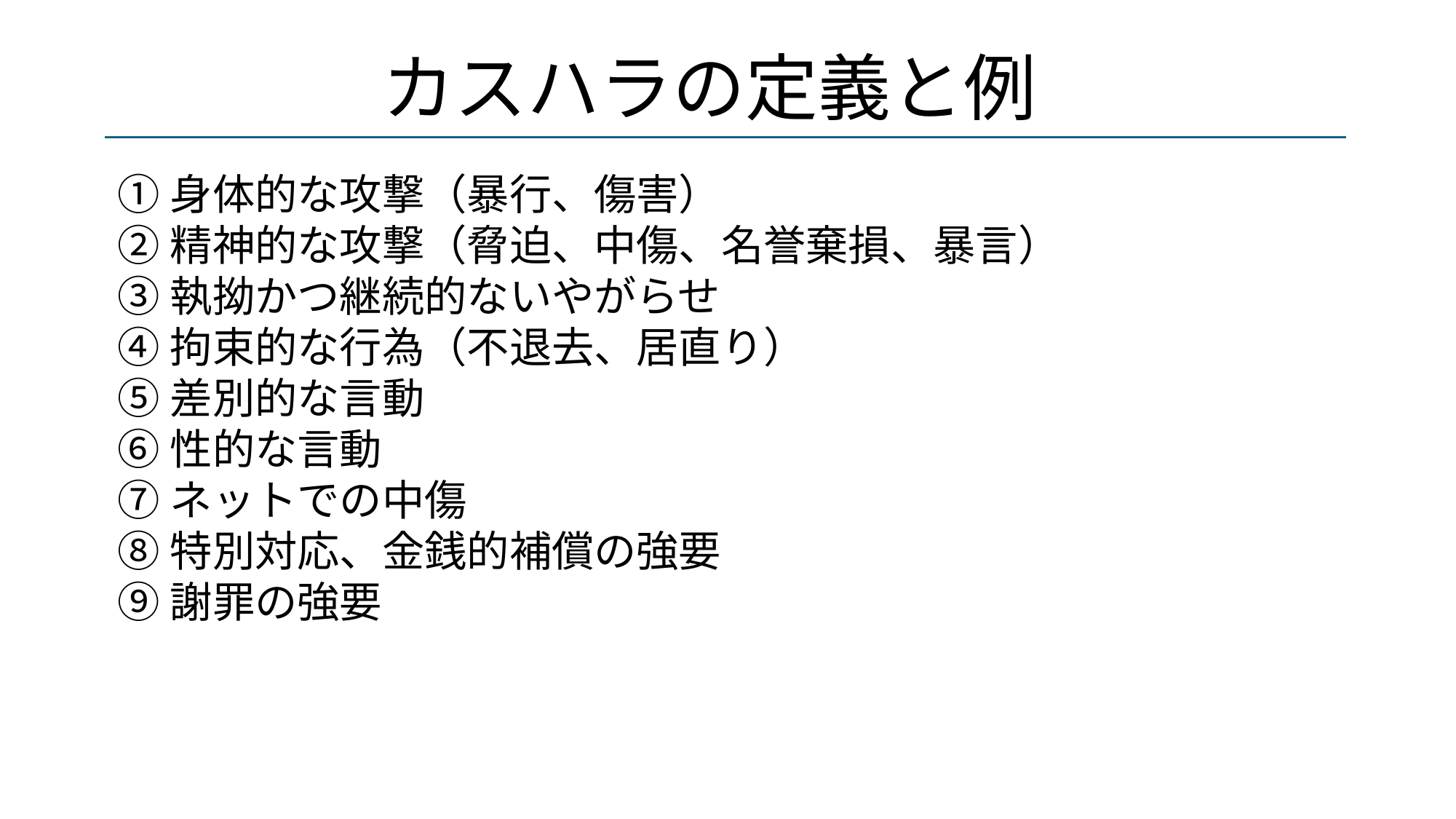

カスハラの定義と例
①身体的な攻撃（暴行、傷害）
②精神的な攻撃（脅迫、中傷、名誉棄損、暴言）
③執拗かつ継続的ないやがらせ
④拘束的な行為（不退去、居直り）
⑤差別的な言動
⑥性的な言動
⑦ネットでの中傷
⑧特別対応、金銭的補償の強要
⑨謝罪の強要